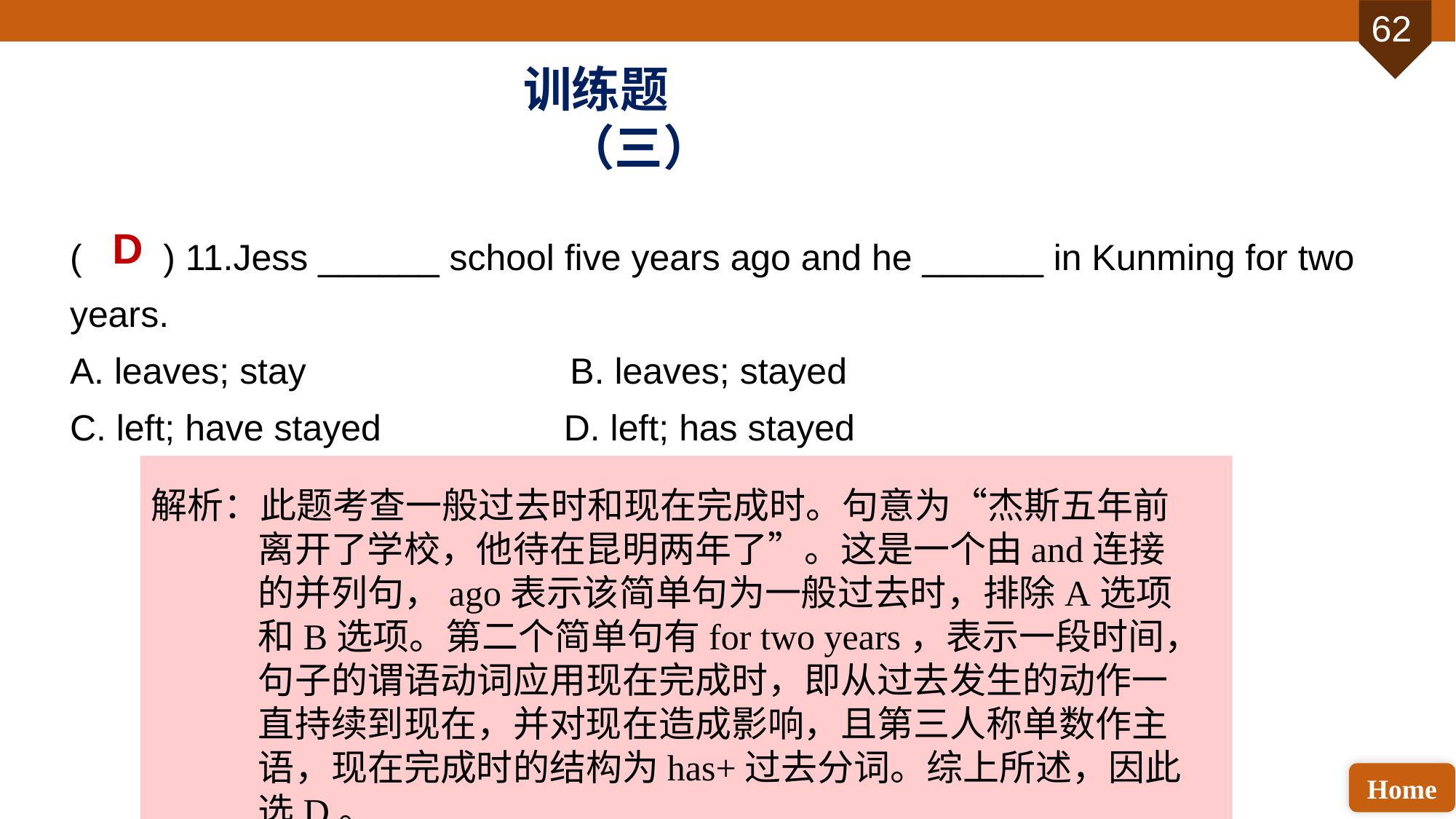

训练题（三）
D
(        ) 11.Jess ______ school five years ago and he ______ in Kunming for two years.
A. leaves; stay                          B. leaves; stayed
C. left; have stayed                  D. left; has stayed

解析：此题考查一般过去时和现在完成时。句意为“杰斯五年前离开了学校，他待在昆明两年了”。这是一个由and连接的并列句，ago表示该简单句为一般过去时，排除A选项和B选项。第二个简单句有for two years，表示一段时间，句子的谓语动词应用现在完成时，即从过去发生的动作一直持续到现在，并对现在造成影响，且第三人称单数作主语，现在完成时的结构为has+过去分词。综上所述，因此选D。